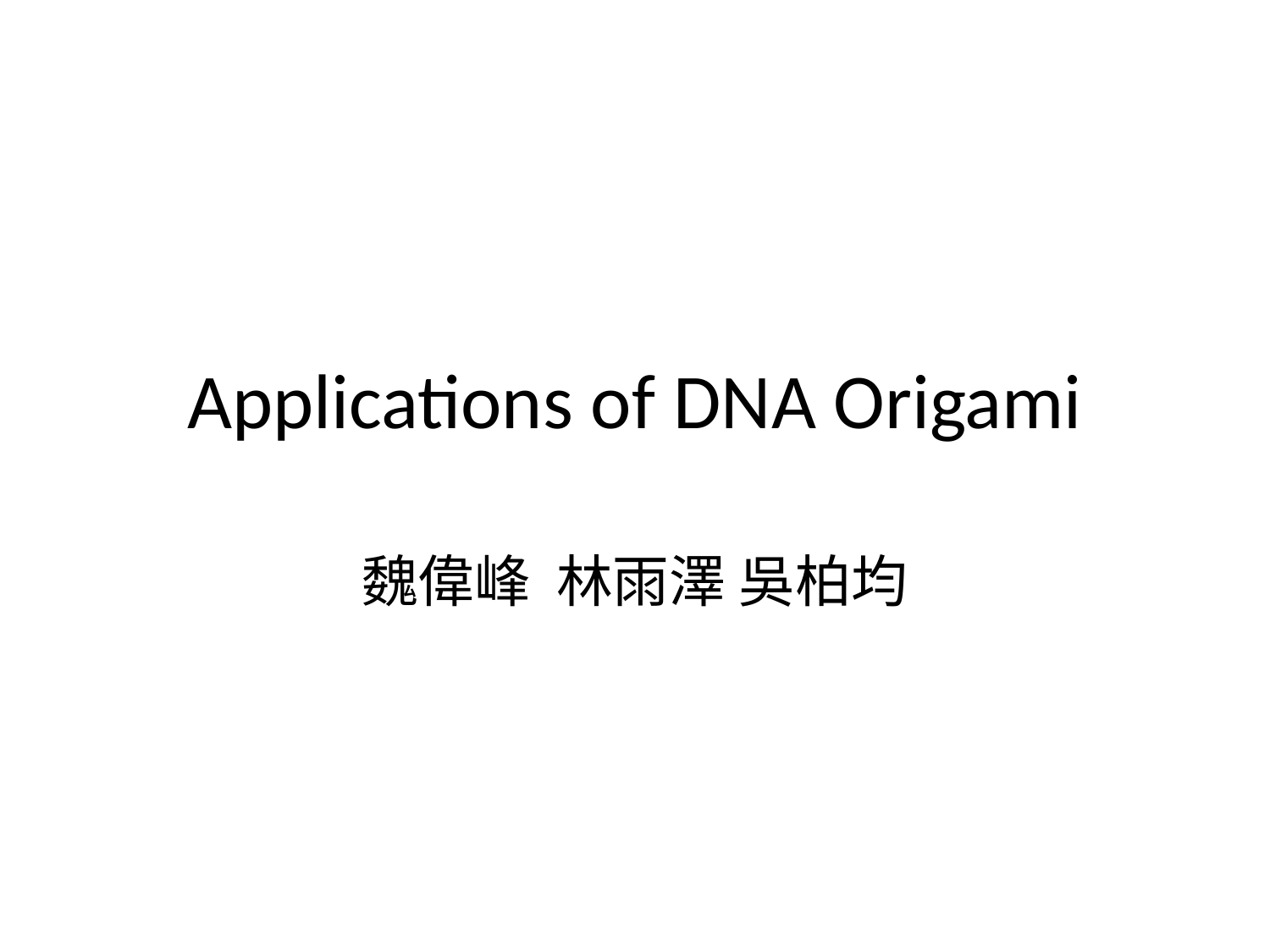

# Applications of DNA Origami
魏偉峰  林雨澤 吳柏均